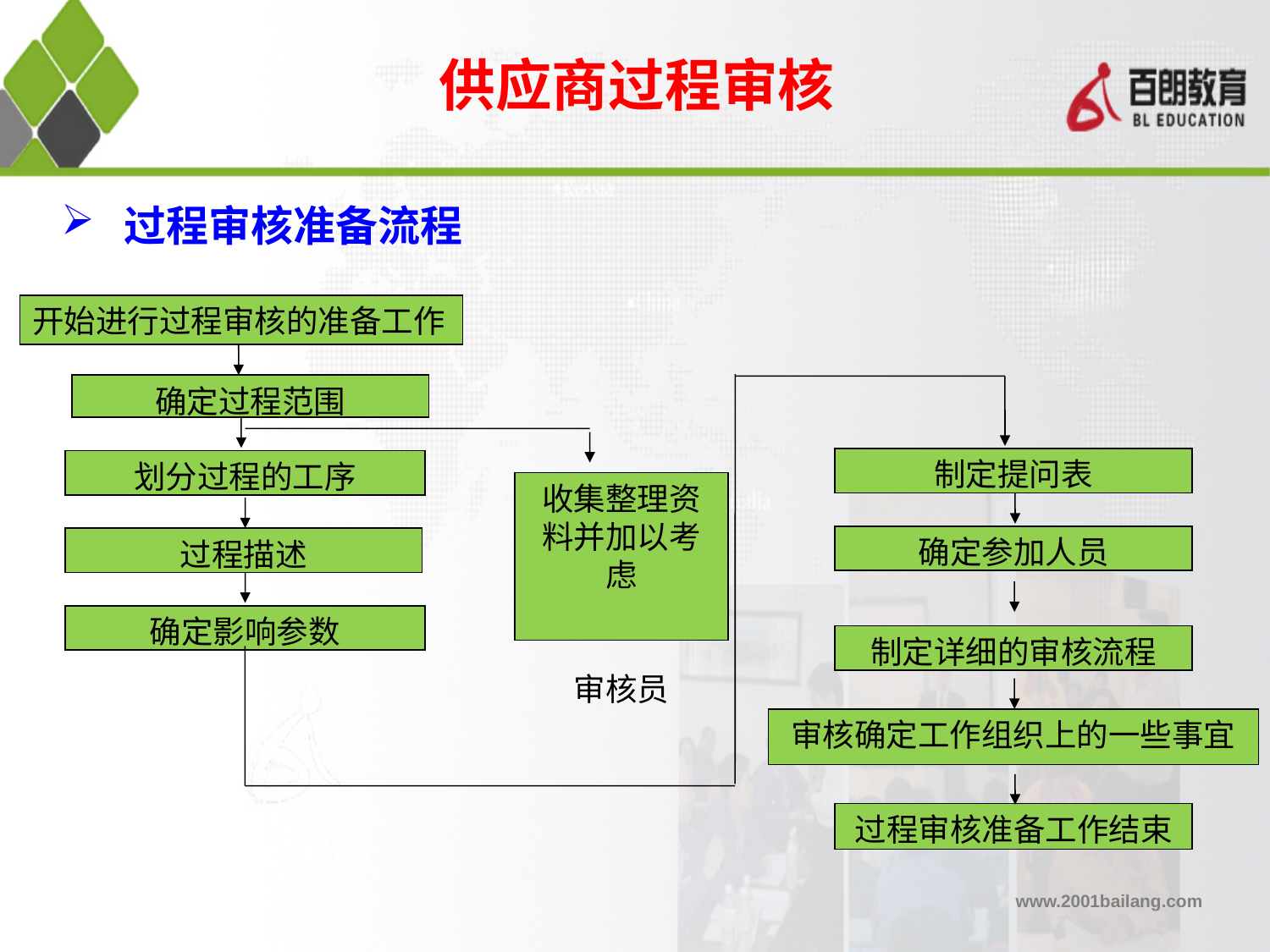

供应商过程审核
# 过程审核准备流程
开始进行过程审核的准备工作

确定过程范围

制定提问表
划分过程的工序
收集整理资料并加以考虑

审核员

确定参加人员
过程描述

确定影响参数

制定详细的审核流程

审核确定工作组织上的一些事宜

过程审核准备工作结束